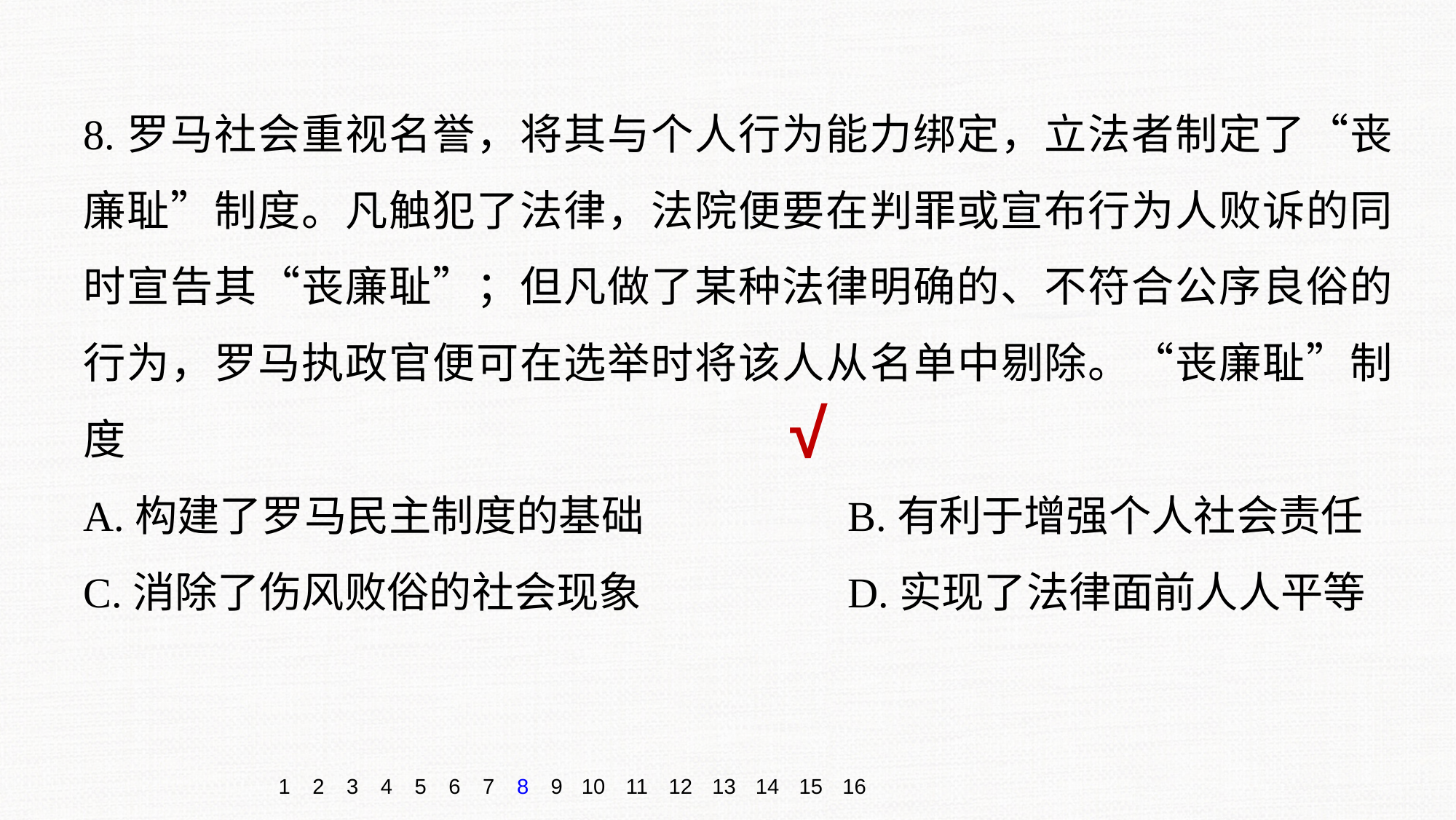

8.罗马社会重视名誉，将其与个人行为能力绑定，立法者制定了“丧廉耻”制度。凡触犯了法律，法院便要在判罪或宣布行为人败诉的同时宣告其“丧廉耻”；但凡做了某种法律明确的、不符合公序良俗的行为，罗马执政官便可在选举时将该人从名单中剔除。“丧廉耻”制度
A.构建了罗马民主制度的基础		B.有利于增强个人社会责任
C.消除了伤风败俗的社会现象		D.实现了法律面前人人平等
√
1
2
3
4
5
6
7
8
9
10
11
12
13
14
15
16